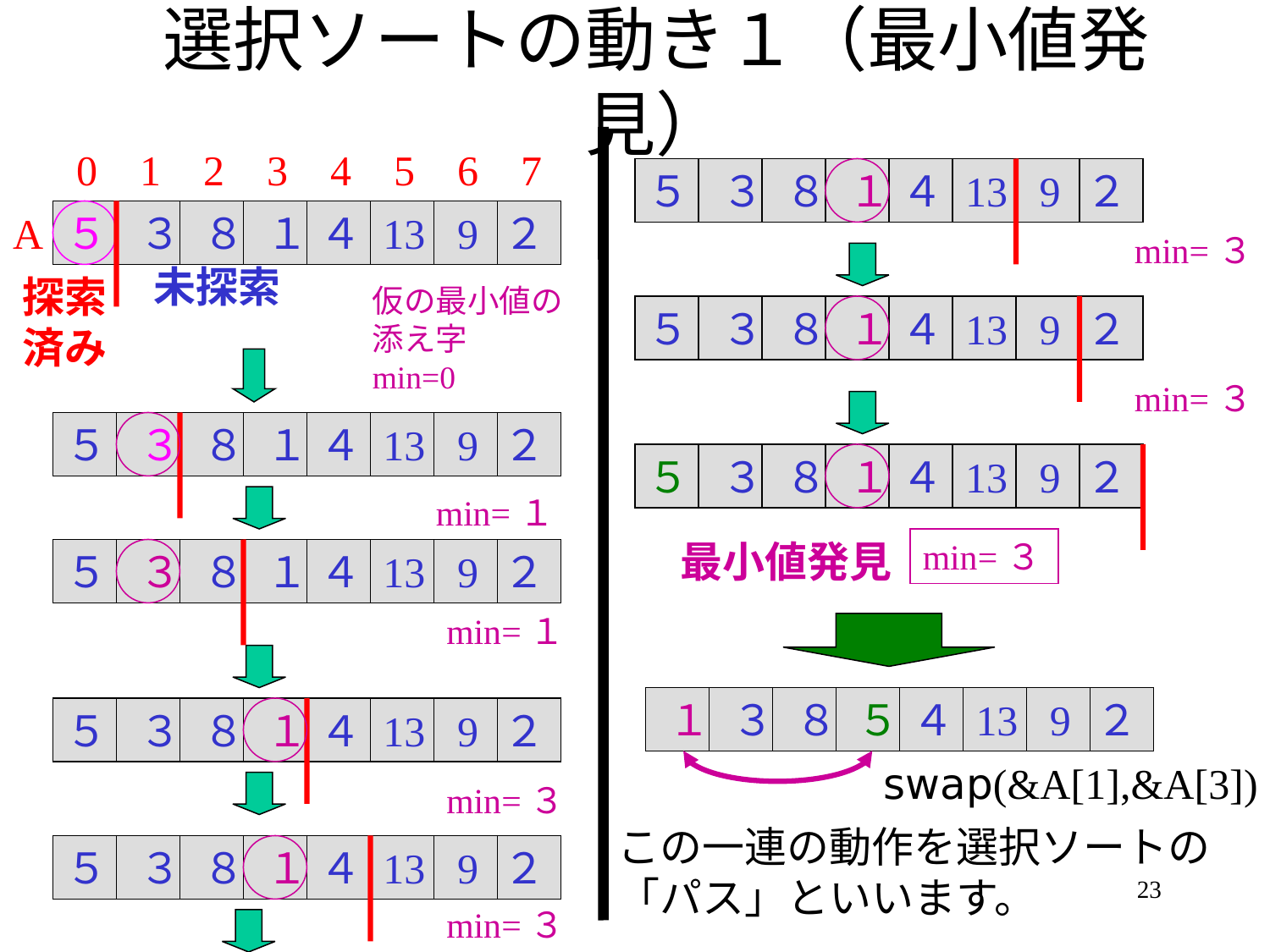

# 選択ソートの動き１（最小値発見）

0
1
2
3
4
5
6
7

５
３
８

１
４
13

9
２
A

５

３
８
１
４
13
9
２
min=３

未探索
探索済み
仮の最小値の添え字
min=0

５
３
８

１
４
13
9
２

min=３

５

３

８
１
４
13
9
２

５
３
８

１
４
13
9
２

min=１

最小値発見
min=３

５

３
８

１
４
13
9
２
min=１

１
３
８
５
４
13
9
２

５
３
８

１
４

13
9
２
swap(&A[1],&A[3])

min=３
この一連の動作を選択ソートの
「パス」といいます。

５
３
８

１
４
13

9
２
23
min=３